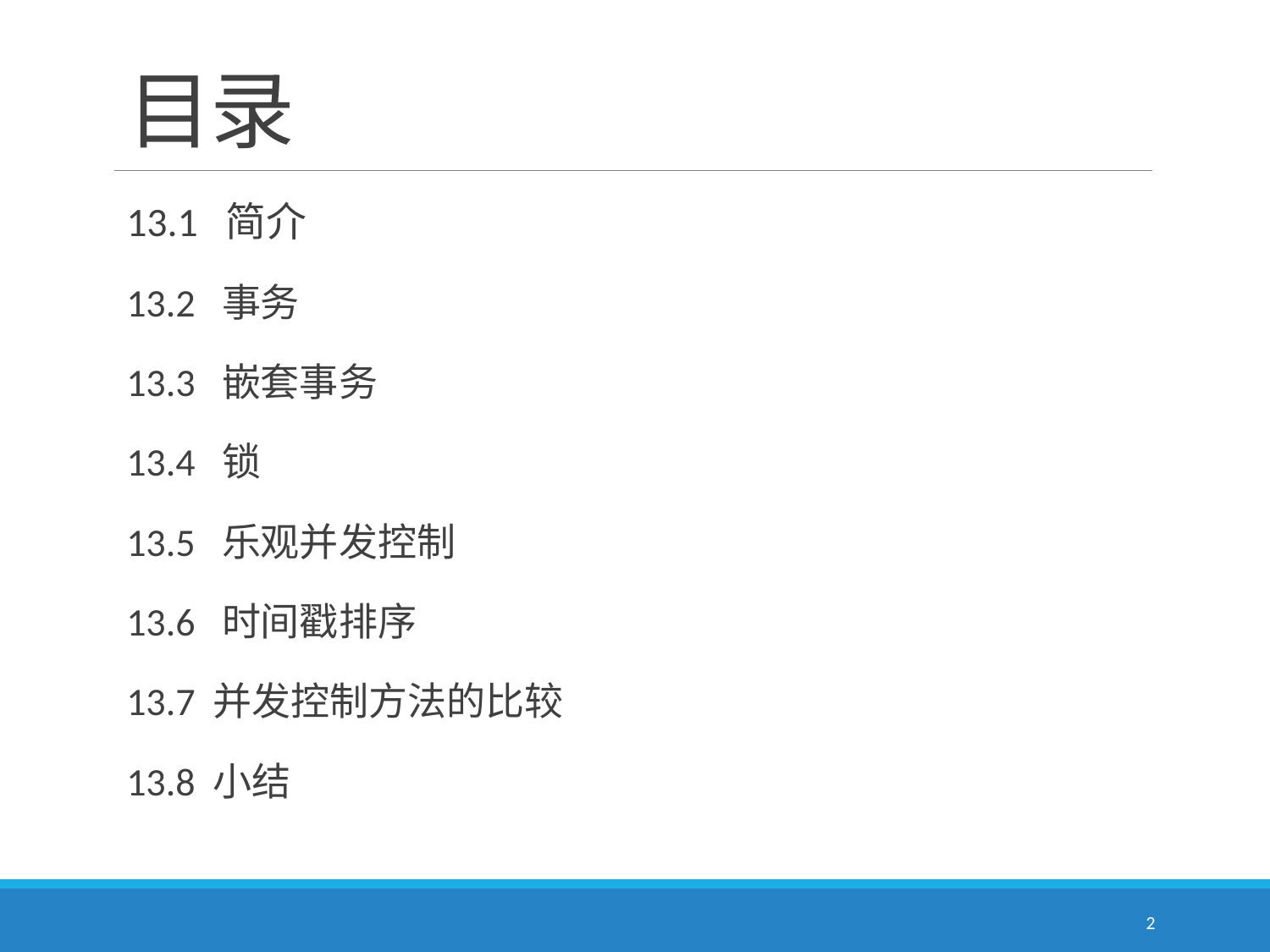

# 目录

13.1  简介
13.2  事务
13.3  嵌套事务
13.4  锁
13.5  乐观并发控制
13.6  时间戳排序
13.7 并发控制方法的比较
13.8 小结

2